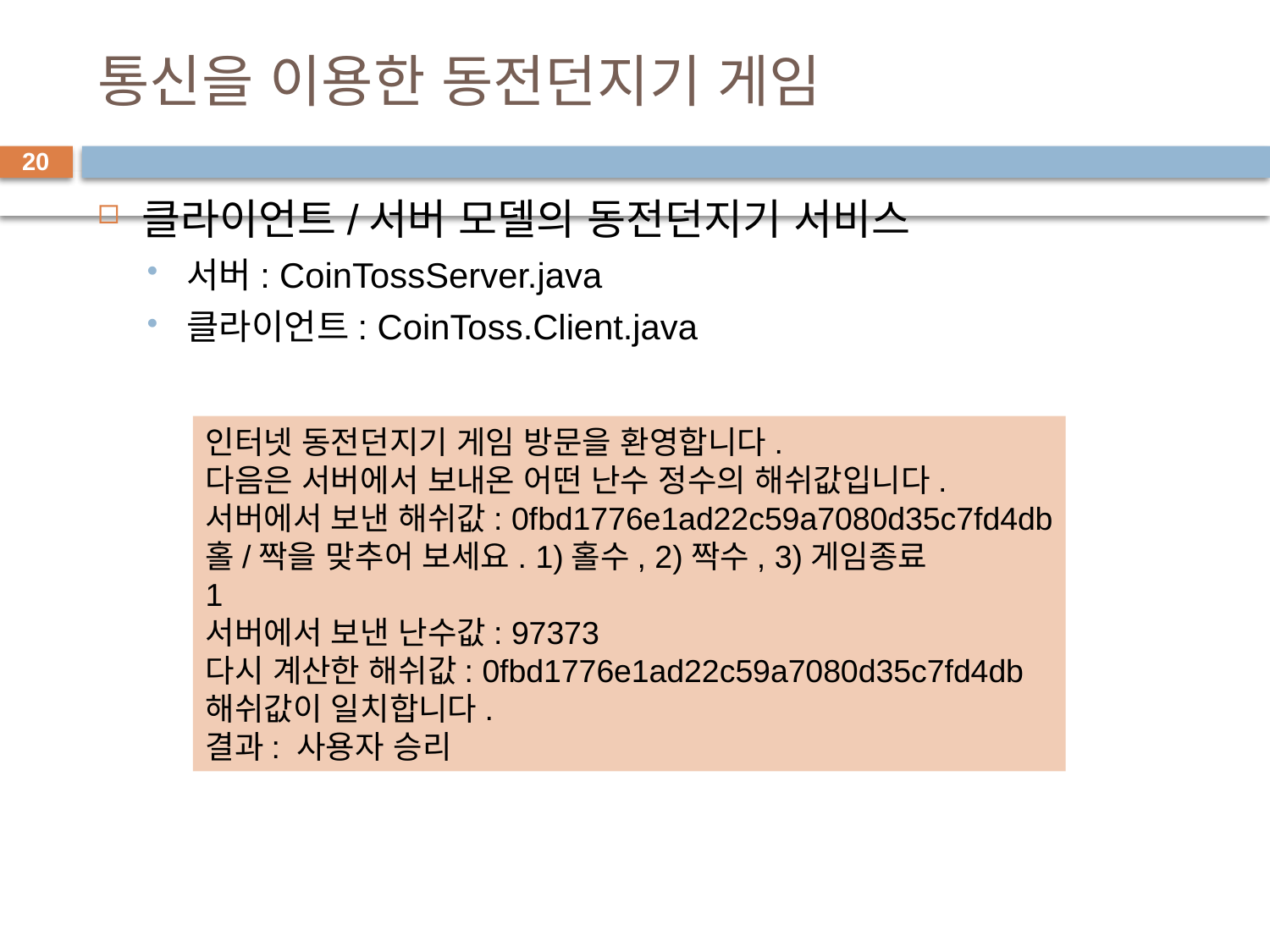

# 통신을 이용한 동전던지기 게임
20
클라이언트/서버 모델의 동전던지기 서비스
서버: CoinTossServer.java
클라이언트: CoinToss.Client.java
인터넷 동전던지기 게임 방문을 환영합니다.
다음은 서버에서 보내온 어떤 난수 정수의 해쉬값입니다.
서버에서 보낸 해쉬값: 0fbd1776e1ad22c59a7080d35c7fd4db
홀/짝을 맞추어 보세요. 1)홀수, 2)짝수, 3)게임종료
1
서버에서 보낸 난수값: 97373
다시 계산한 해쉬값: 0fbd1776e1ad22c59a7080d35c7fd4db
해쉬값이 일치합니다.
결과: 사용자 승리